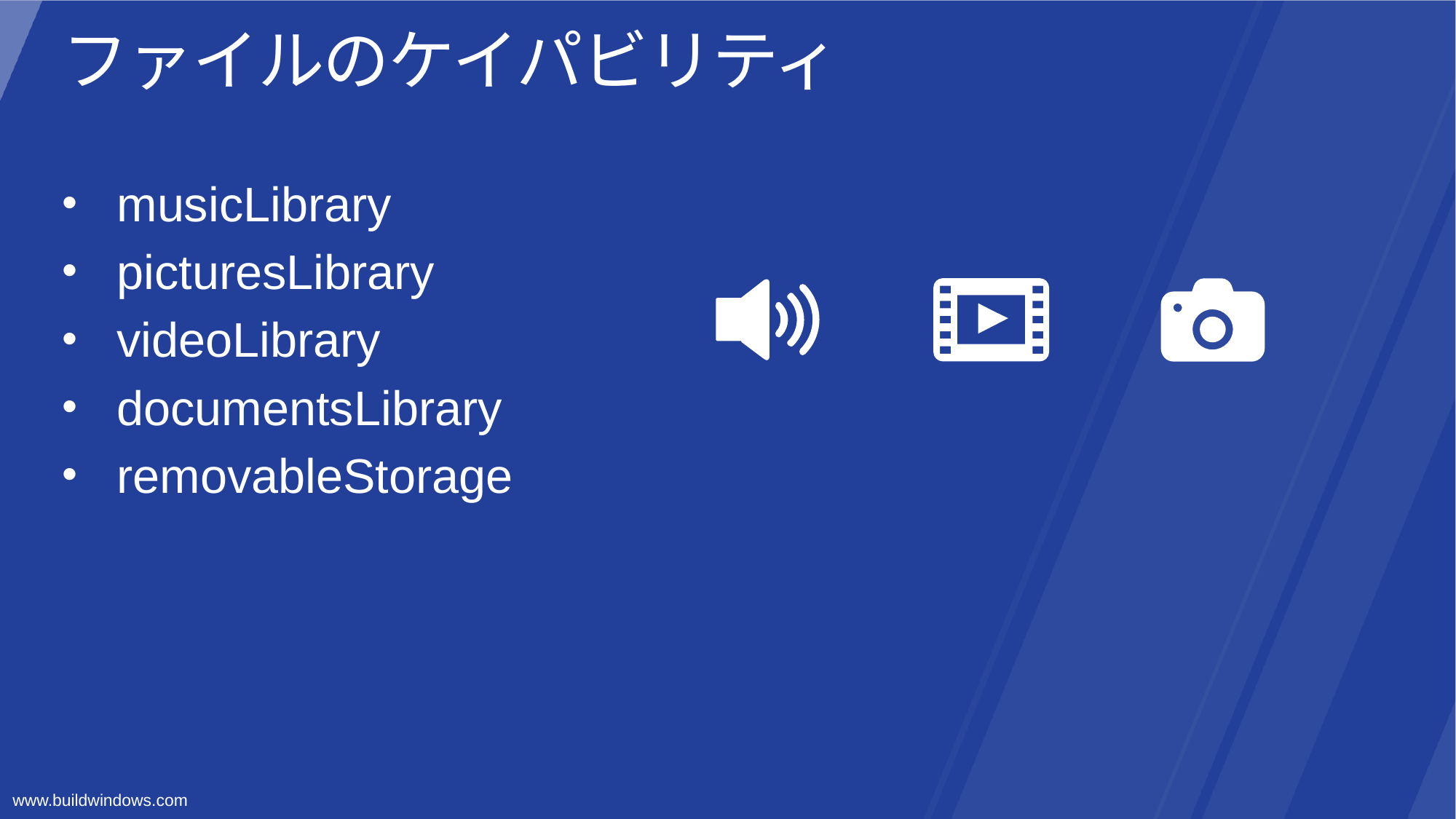

# ファイルのケイパビリティ
musicLibrary
picturesLibrary
videoLibrary
documentsLibrary
removableStorage